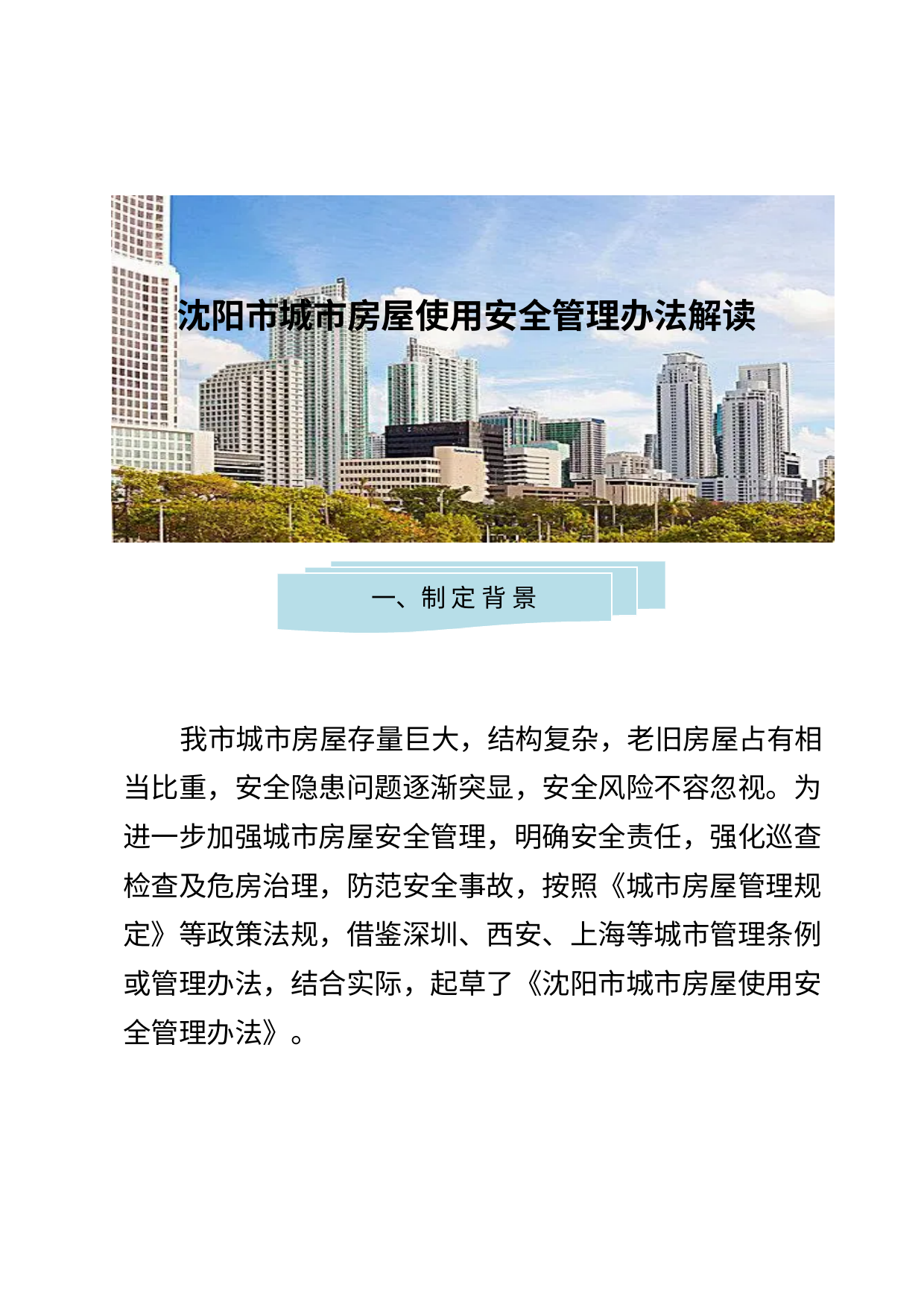

沈阳市城市房屋使用安全管理办法解读

一、制 定 背 景
我市城市房屋存量巨大，结构复杂，老旧房屋占有相当比重，安全隐患问题逐渐突显，安全风险不容忽视。为进一步加强城市房屋安全管理，明确安全责任，强化巡查检查及危房治理，防范安全事故，按照《城市房屋管理规定》等政策法规，借鉴深圳、西安、上海等城市管理条例或管理办法，结合实际，起草了《沈阳市城市房屋使用安全管理办法》。